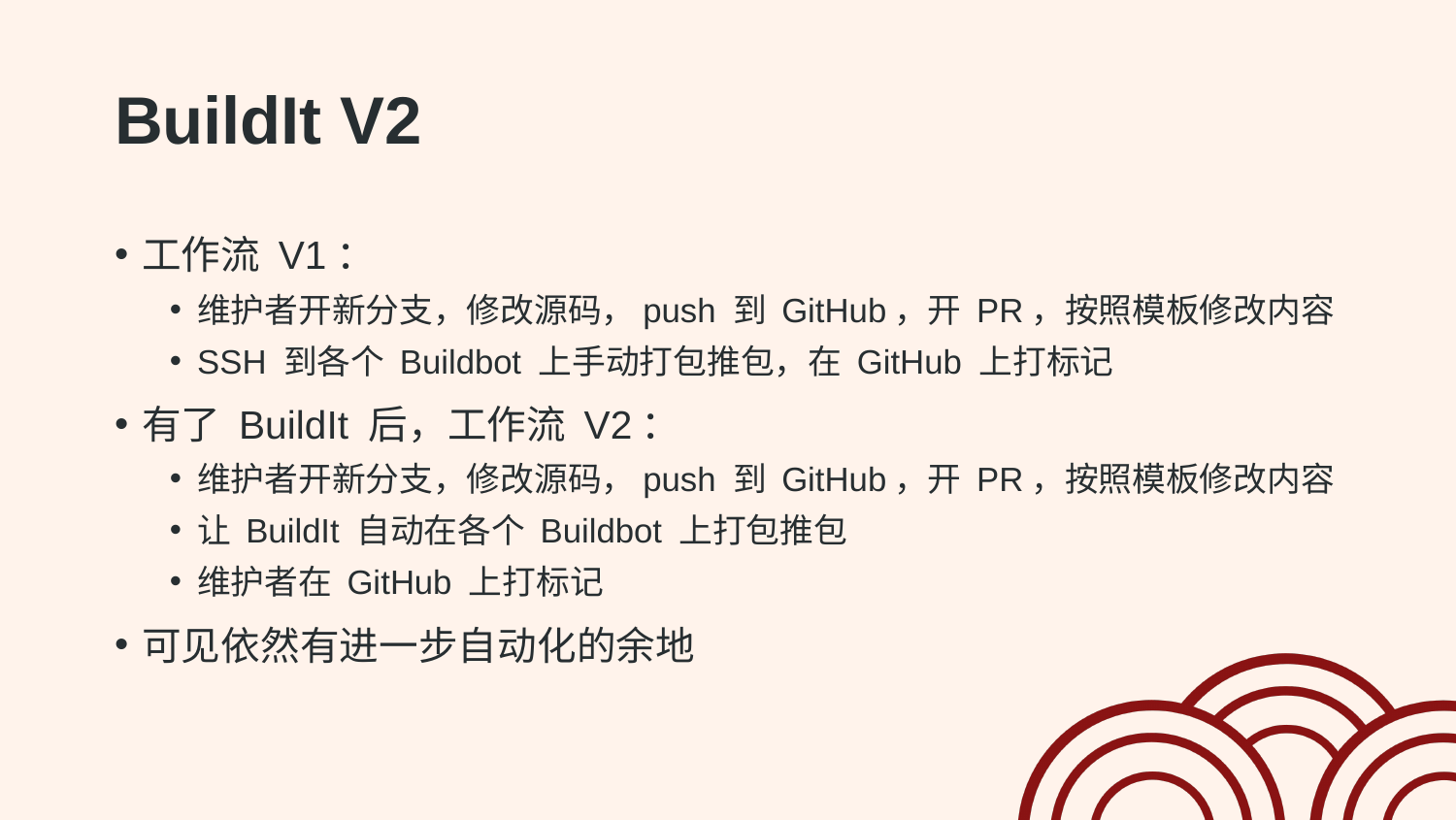

# BuildIt V2
工作流 V1：
维护者开新分支，修改源码，push 到 GitHub，开 PR，按照模板修改内容
SSH 到各个 Buildbot 上手动打包推包，在 GitHub 上打标记
有了 BuildIt 后，工作流 V2：
维护者开新分支，修改源码，push 到 GitHub，开 PR，按照模板修改内容
让 BuildIt 自动在各个 Buildbot 上打包推包
维护者在 GitHub 上打标记
可见依然有进一步自动化的余地